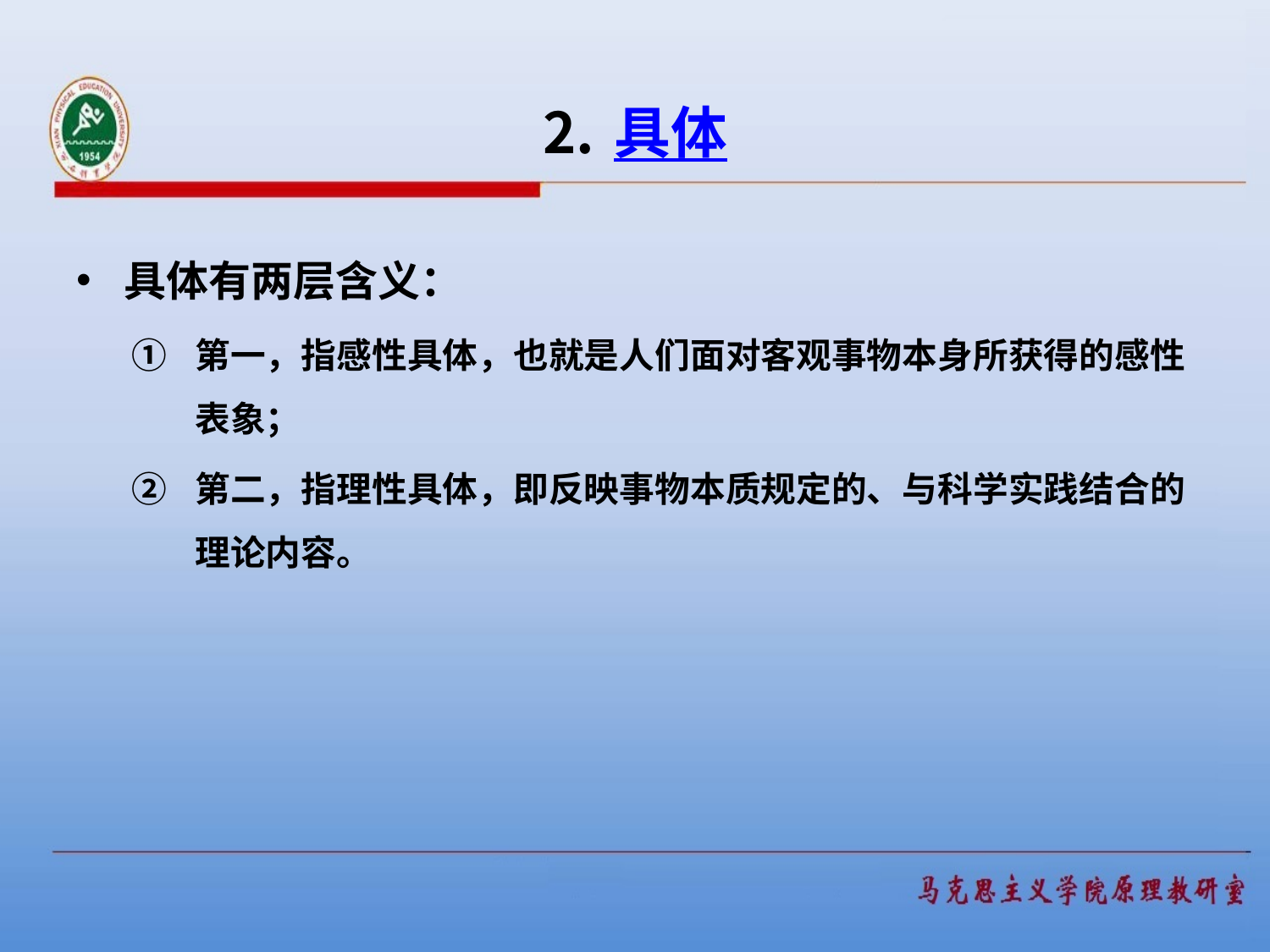

# 具体
具体有两层含义：
第一，指感性具体，也就是人们面对客观事物本身所获得的感性表象；
第二，指理性具体，即反映事物本质规定的、与科学实践结合的理论内容。